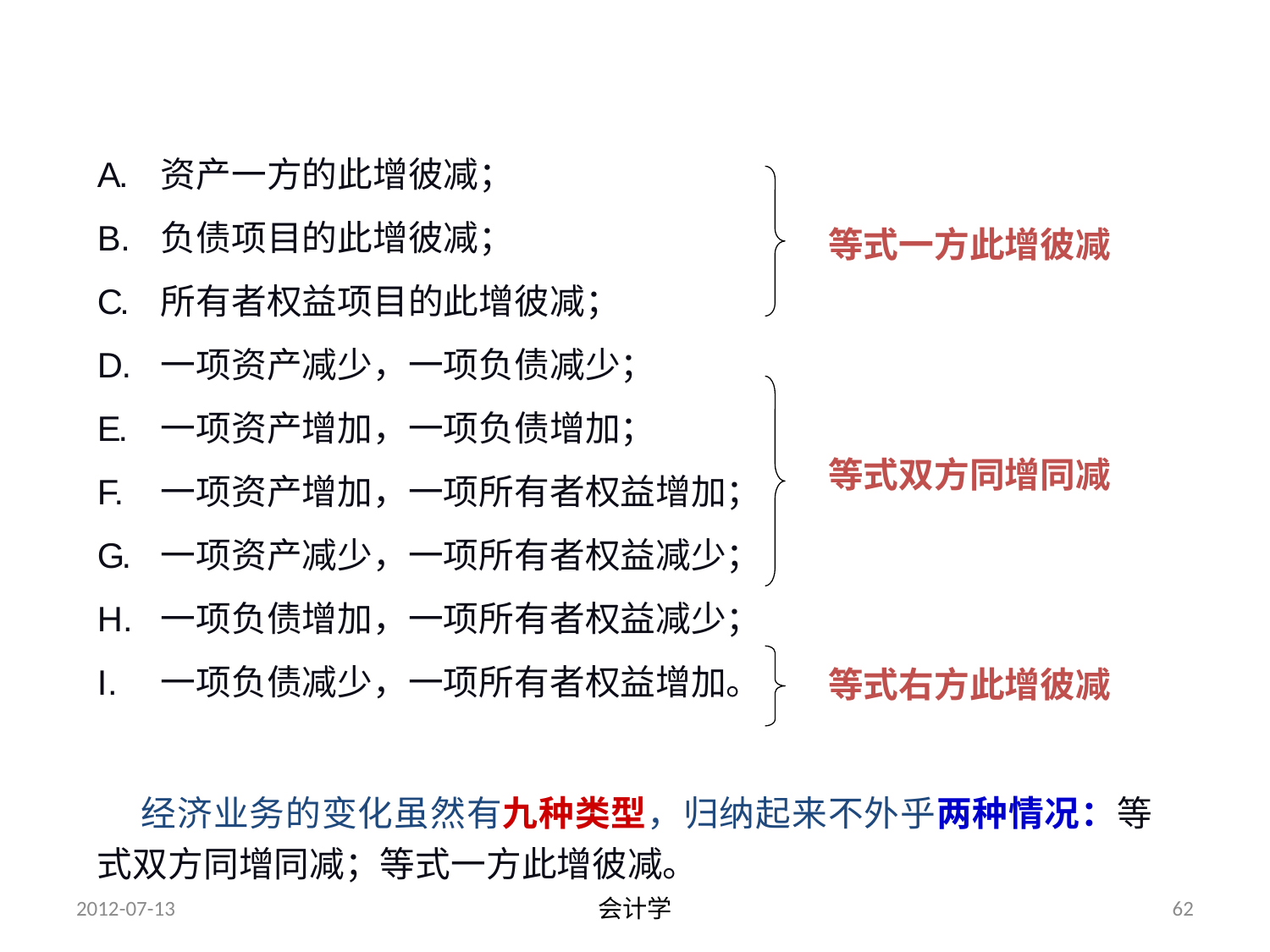

# 经济业务变化的9种类型：
资产一方的此增彼减；
负债项目的此增彼减；
所有者权益项目的此增彼减；
一项资产减少，一项负债减少；
一项资产增加，一项负债增加；
一项资产增加，一项所有者权益增加；
一项资产减少，一项所有者权益减少；
一项负债增加，一项所有者权益减少；
一项负债减少，一项所有者权益增加。

等式一方此增彼减

等式双方同增同减

等式右方此增彼减
    经济业务的变化虽然有九种类型，归纳起来不外乎两种情况：等式双方同增同减；等式一方此增彼减。
2012-07-13
会计学
62